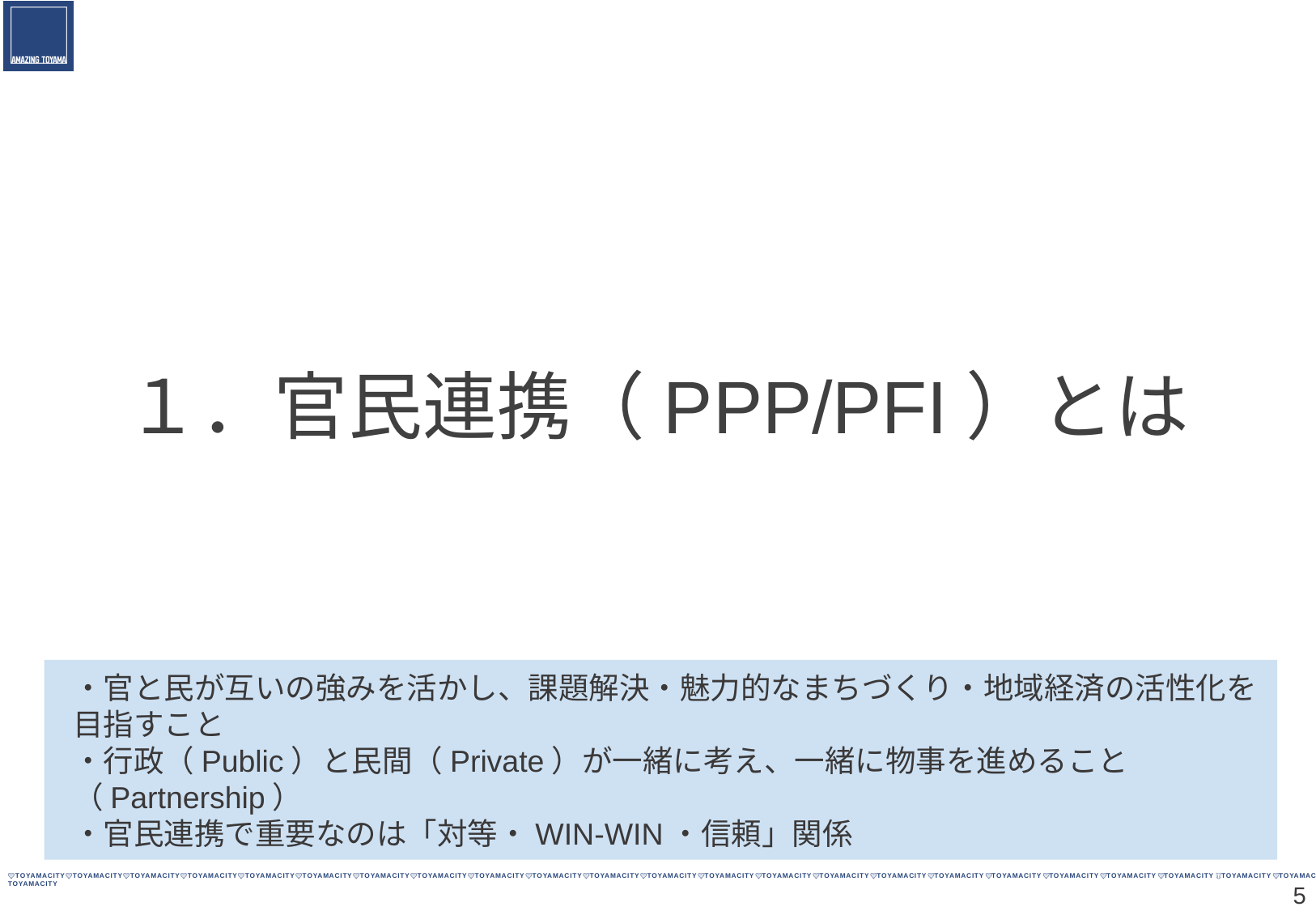

#
１．官民連携（PPP/PFI）とは
・官と民が互いの強みを活かし、課題解決・魅力的なまちづくり・地域経済の活性化を目指すこと
・行政（Public）と民間（Private）が一緒に考え、一緒に物事を進めること（Partnership）
・官民連携で重要なのは「対等・WIN-WIN・信頼」関係